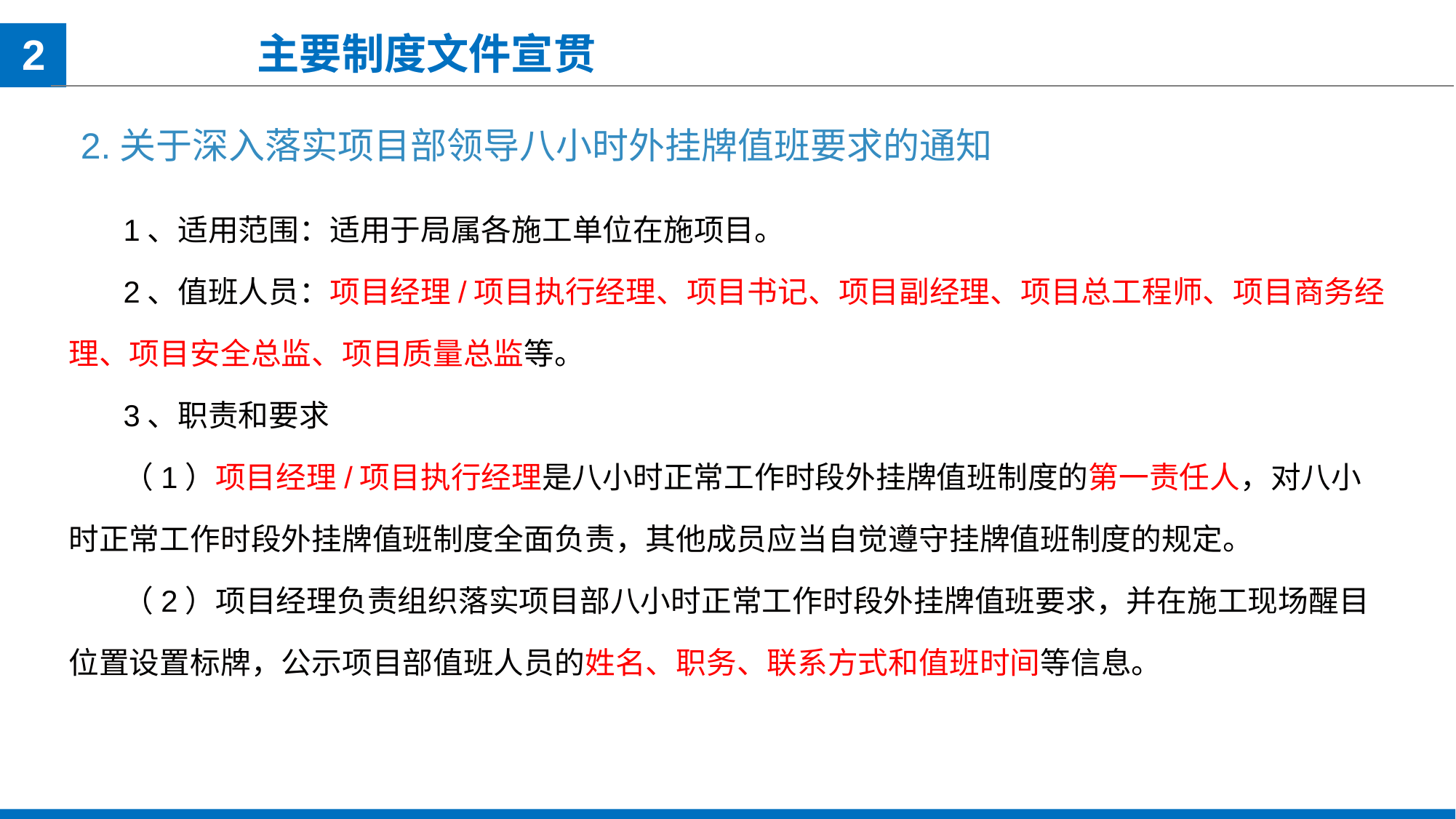

主要制度文件宣贯
2
2.关于深入落实项目部领导八小时外挂牌值班要求的通知
1、适用范围：适用于局属各施工单位在施项目。
2、值班人员：项目经理/项目执行经理、项目书记、项目副经理、项目总工程师、项目商务经理、项目安全总监、项目质量总监等。
3、职责和要求
（1）项目经理/项目执行经理是八小时正常工作时段外挂牌值班制度的第一责任人，对八小时正常工作时段外挂牌值班制度全面负责，其他成员应当自觉遵守挂牌值班制度的规定。
（2）项目经理负责组织落实项目部八小时正常工作时段外挂牌值班要求，并在施工现场醒目位置设置标牌，公示项目部值班人员的姓名、职务、联系方式和值班时间等信息。